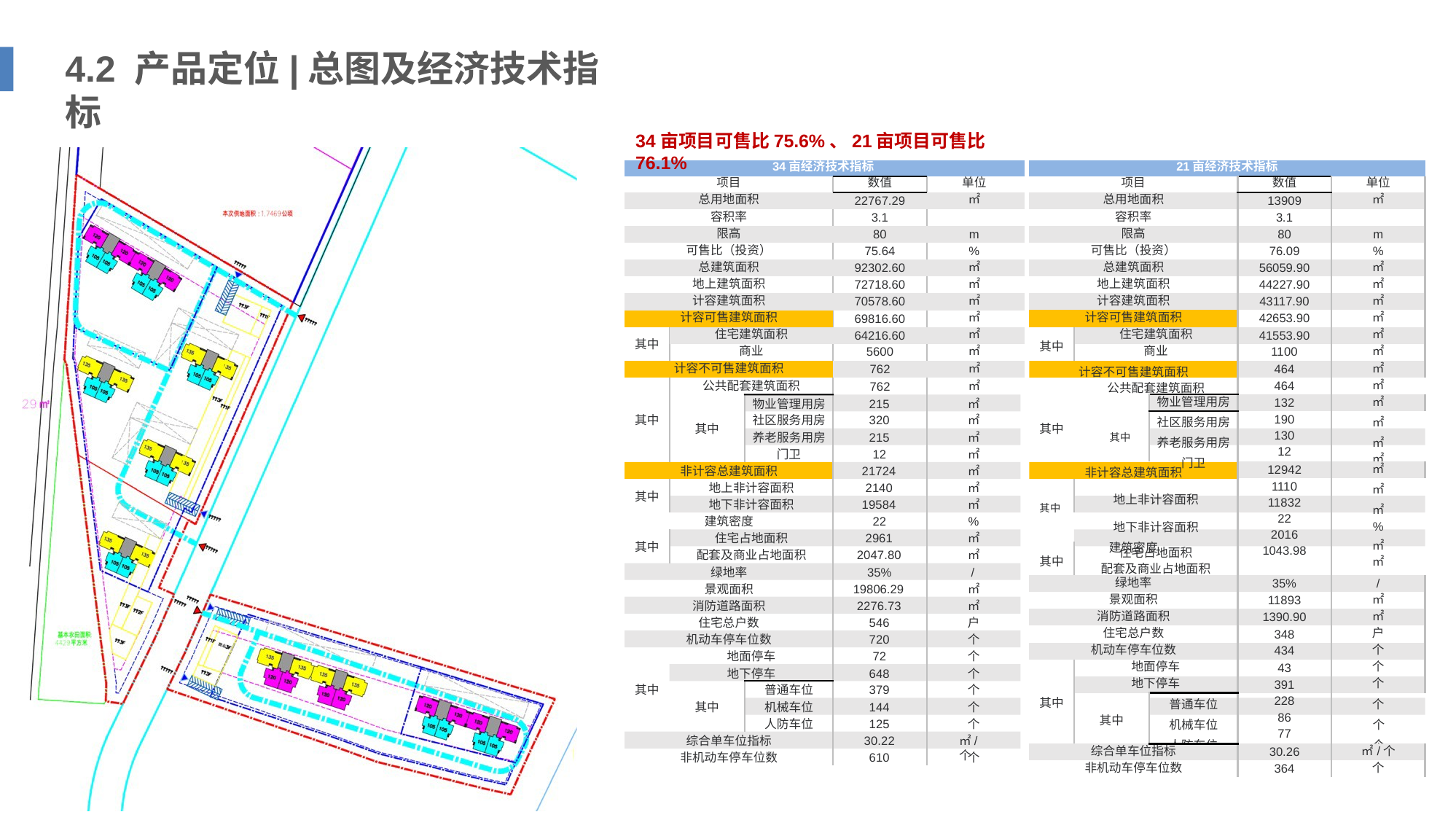

# 4.2 产品定位|总图及经济技术指标
34亩项目可售比75.6%、21亩项目可售比76.1%

|  | 34亩经济技术指标 |  |  |
| --- | --- | --- | --- |
|  | 项目 | 数值 | 单位 |
|  | 总用地面积 | 22767.29 | ㎡ |
|  | 容积率 | 3.1 |  |
|  | 限高 | 80 | m |
|  | 可售比（投资） | 75.64 | % |
|  | 总建筑面积 | 92302.60 | ㎡ |
|  | 地上建筑面积 | 72718.60 | ㎡ |
|  | 计容建筑面积 | 70578.60 | ㎡ |
|  | 计容可售建筑面积 | 69816.60 | ㎡ |
|  | 住宅建筑面积 | 64216.60 | ㎡ |
|  | 商业 | 5600 | ㎡ |
|  | 计容不可售建筑面积 | 762 | ㎡ |
|  | 公共配套建筑面积 | 762 | ㎡ |
| 21亩经济技术指标 |  |  |  |  |
| --- | --- | --- | --- | --- |
| 项目 |  |  | 数值 | 单位 |
| 总用地面积 |  |  | 13909 | ㎡ |
| 容积率 |  |  | 3.1 |  |
| 限高 |  |  | 80 | m |
| 可售比（投资） |  |  | 76.09 | % |
| 总建筑面积 |  |  | 56059.90 | ㎡ |
| 地上建筑面积 |  |  | 44227.90 | ㎡ |
| 计容建筑面积 |  |  | 43117.90 | ㎡ |
| 计容可售建筑面积 |  |  | 42653.90 | ㎡ |
| 其中 | 住宅建筑面积 |  | 41553.90 | ㎡ |
|  | 商业 |  | 1100 | ㎡ |
| 计容不可售建筑面积 公共配套建筑面积 |  |  | 464 | ㎡ |
|  |  |  | 464 | ㎡ |
| 其中 其中 |  | 物业管理用房 | 132 | ㎡ |
|  |  | 社区服务用房 养老服务用房 门卫 | 190 130 12 | ㎡ ㎡ ㎡ |
| 非计容总建筑面积 其中 地上非计容面积 地下非计容面积 建筑密度 |  |  | 12942 | ㎡ |
|  |  |  | 1110 11832 22 2016 1043.98 | ㎡ ㎡ % ㎡ ㎡ |
| 其中 | 住宅占地面积 配套及商业占地面积 |  |  |  |
| 绿地率 |  |  | 35% | / |
| 景观面积 |  |  | 11893 | ㎡ |
| 消防道路面积 |  |  | 1390.90 | ㎡ |
| 住宅总户数 |  |  | 348 | 户 |
| 机动车停车位数 |  |  | 434 | 个 |
| 其中 | 地面停车 |  | 43 | 个 |
|  | 地下停车 |  | 391 | 个 |
|  | 其中 | 普通车位 机械车位 人防车位 | 228 86 77 | 个 个 个 |
| 综合单车位指标 |  |  | 30.26 | ㎡/个 |
| 非机动车停车位数 |  |  | 364 | 个 |

其中

物业管理用房
215
㎡

其中
社区服务用房
320
㎡
其中

养老服务用房
215
㎡
门卫
12
㎡
非计容总建筑面积
21724
㎡

地上非计容面积
2140
㎡

其中

地下非计容面积
19584
㎡
建筑密度
22
%
住宅占地面积
2961
㎡

其中
配套及商业占地面积
2047.80
㎡

绿地率
35%
/
景观面积
19806.29
㎡
消防道路面积
2276.73
㎡

住宅总户数
546
户

机动车停车位数
720
个
地面停车
72
个
地下停车
648
个

其中
普通车位
379
个

其中
机械车位
144
个
人防车位
125
个
综合单车位指标
30.22
㎡/个

非机动车停车位数
610
个